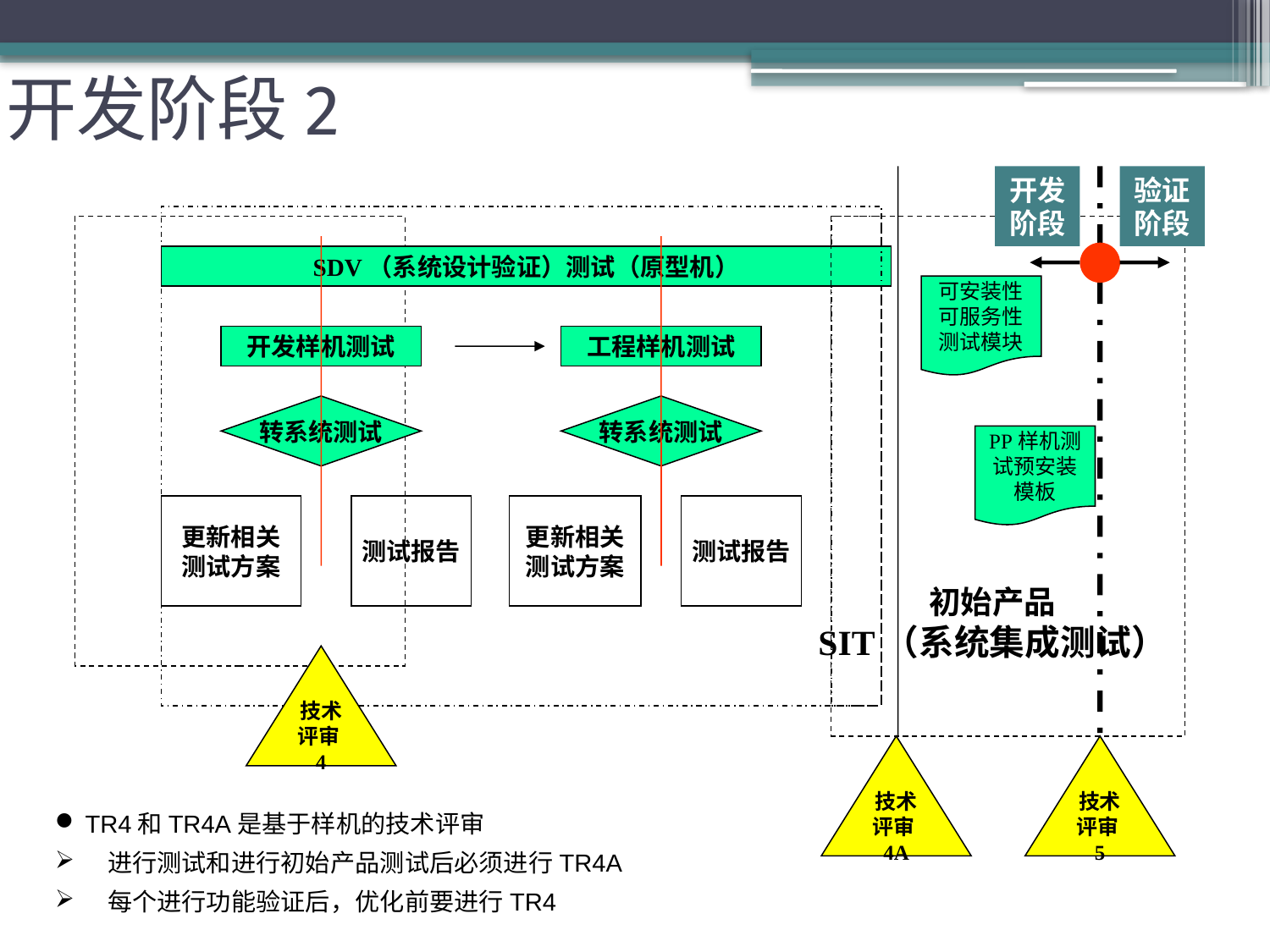

开发阶段2

开发阶段

验证阶段

SDV（系统设计验证）测试（原型机）

可安装性可服务性测试模块
开发样机测试
工程样机测试

转系统测试
转系统测试
PP样机测试预安装模板
更新相关测试方案
测试报告
更新相关测试方案
测试报告
初始产品
SIT（系统集成测试）
技术评审4
技术评审4A
技术评审5
TR4和TR4A是基于样机的技术评审
   进行测试和进行初始产品测试后必须进行TR4A
   每个进行功能验证后，优化前要进行TR4